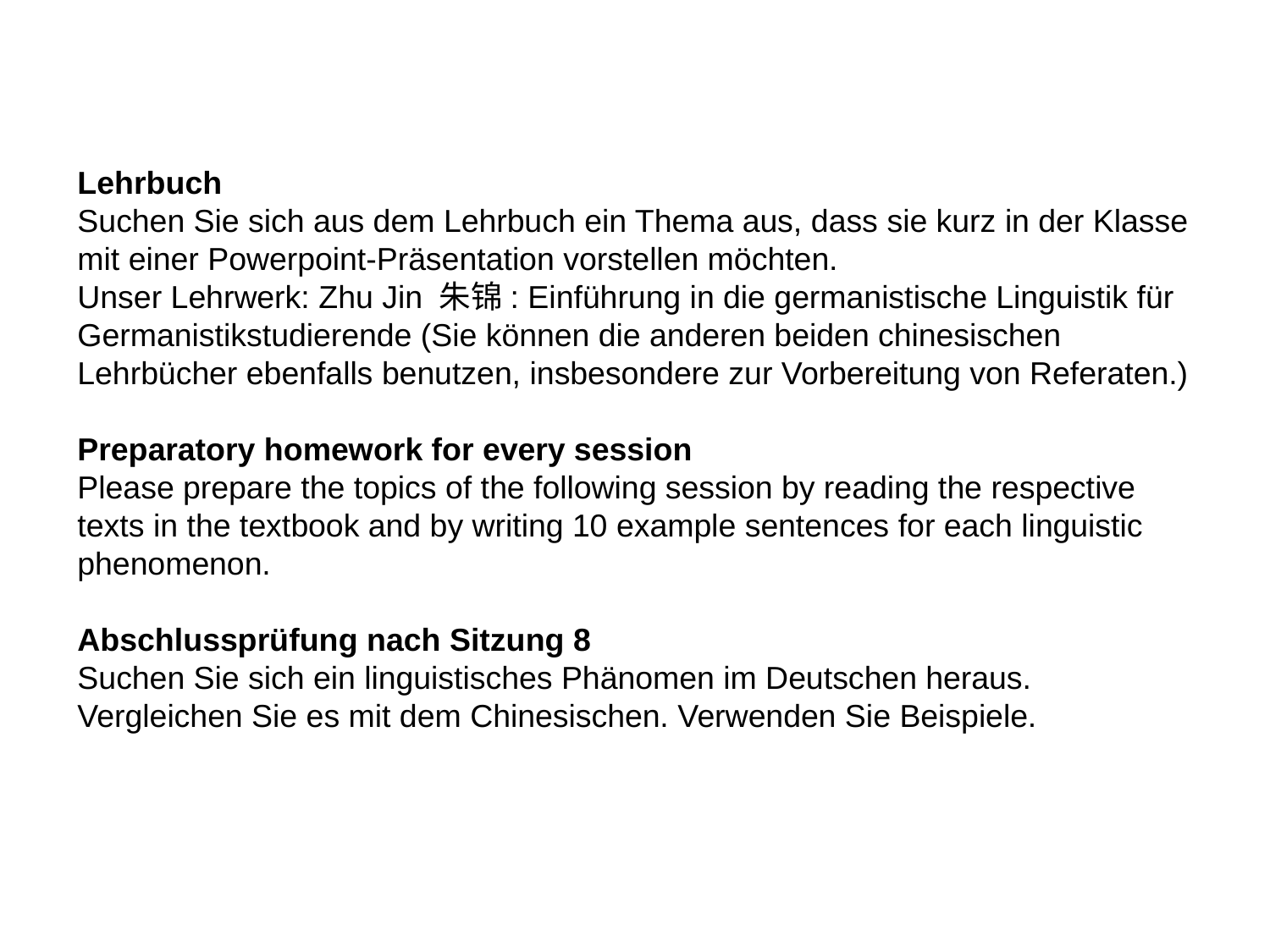

Lehrbuch
Suchen Sie sich aus dem Lehrbuch ein Thema aus, dass sie kurz in der Klasse mit einer Powerpoint-Präsentation vorstellen möchten.
Unser Lehrwerk: Zhu Jin 朱锦: Einführung in die germanistische Linguistik für Germanistikstudierende (Sie können die anderen beiden chinesischen Lehrbücher ebenfalls benutzen, insbesondere zur Vorbereitung von Referaten.)

Preparatory homework for every session
Please prepare the topics of the following session by reading the respective texts in the textbook and by writing 10 example sentences for each linguistic phenomenon.

Abschlussprüfung nach Sitzung 8
Suchen Sie sich ein linguistisches Phänomen im Deutschen heraus. Vergleichen Sie es mit dem Chinesischen. Verwenden Sie Beispiele.